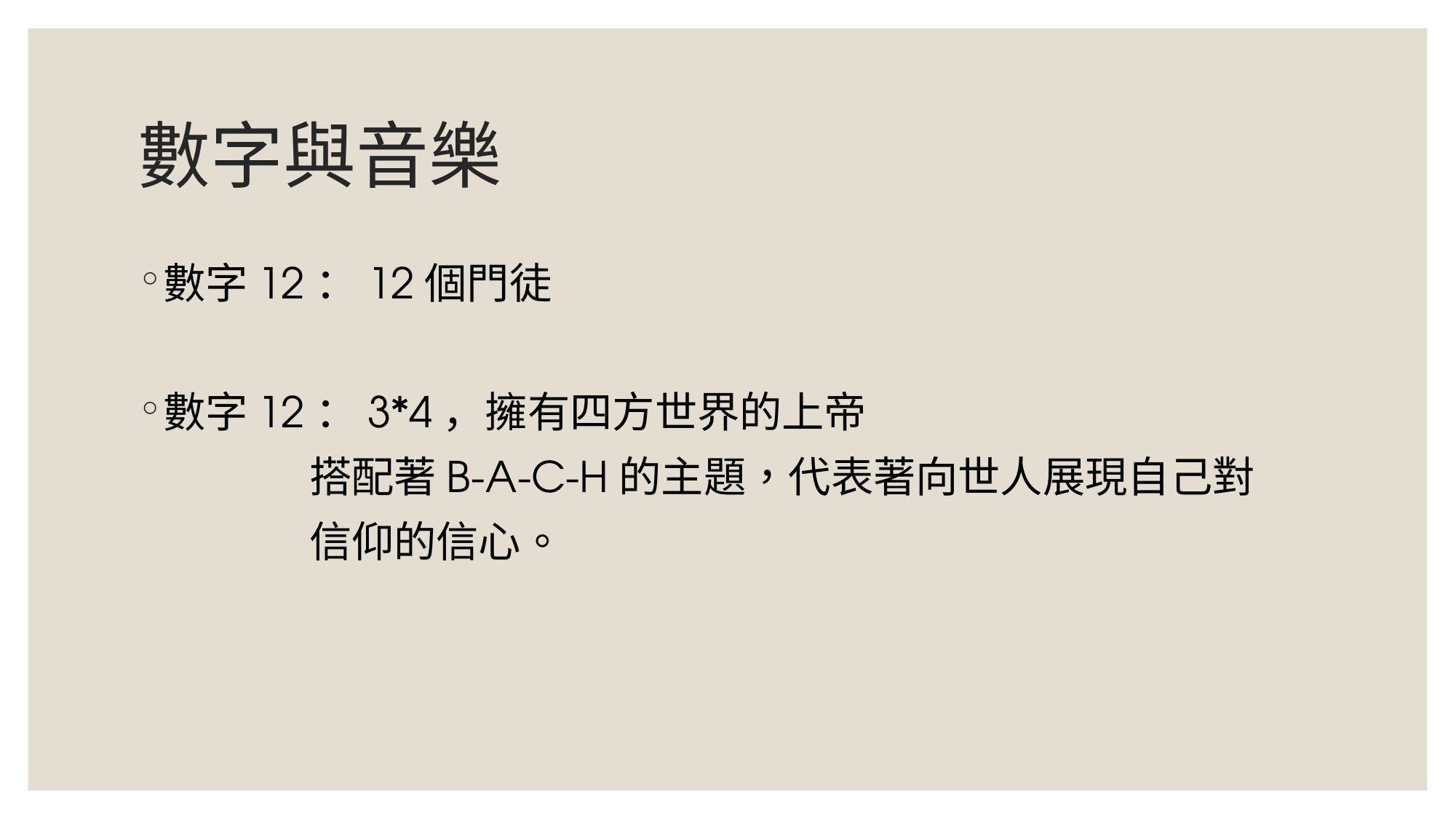

# 數字與音樂
數字12：12個門徒

數字12：3*4，擁有四方世界的上帝
                 搭配著B-A-C-H的主題，代表著向世人展現自己對
                 信仰的信心。